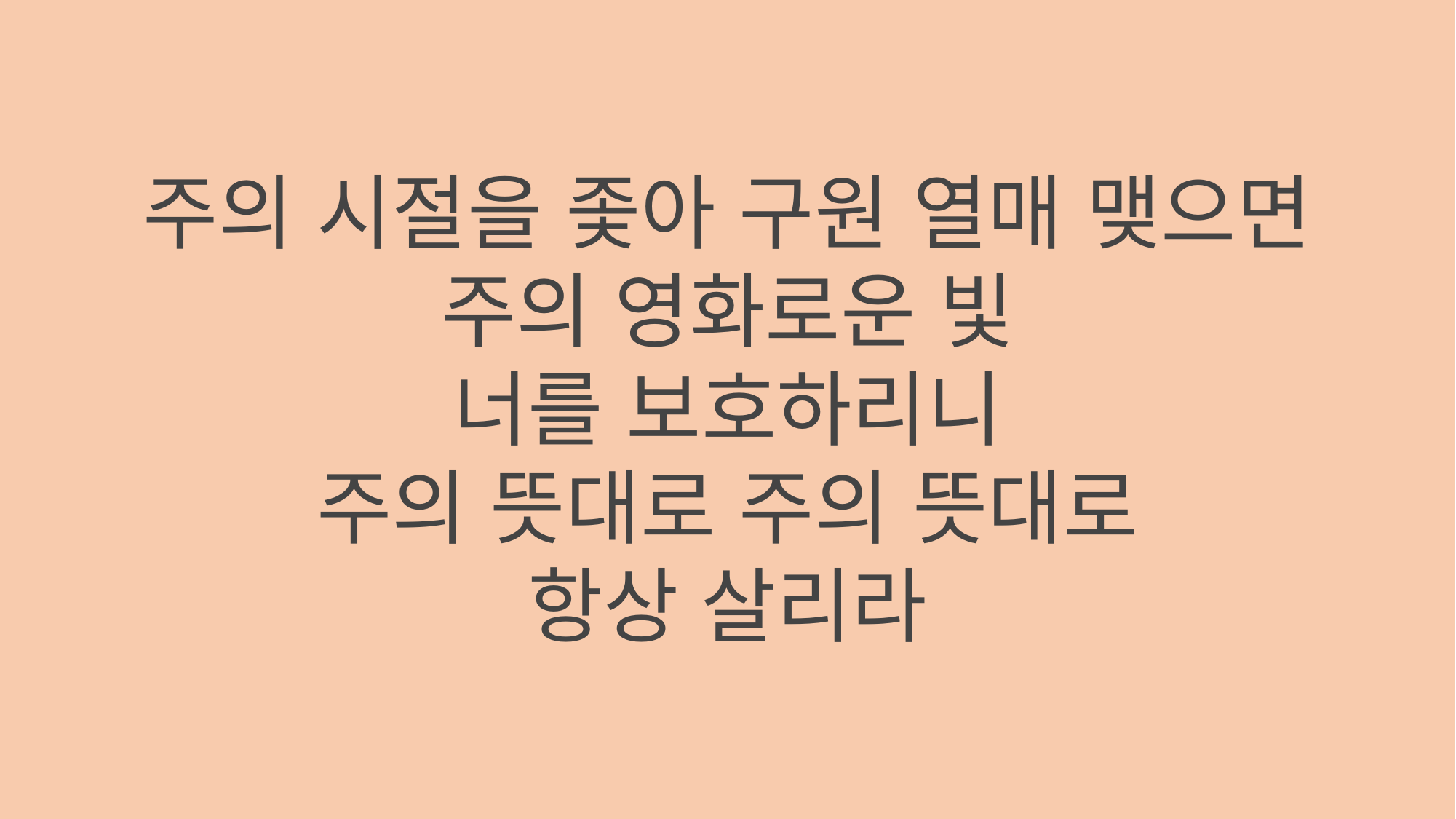

주의 시절을 좇아 구원 열매 맺으면
주의 영화로운 빛
너를 보호하리니
주의 뜻대로 주의 뜻대로
항상 살리라